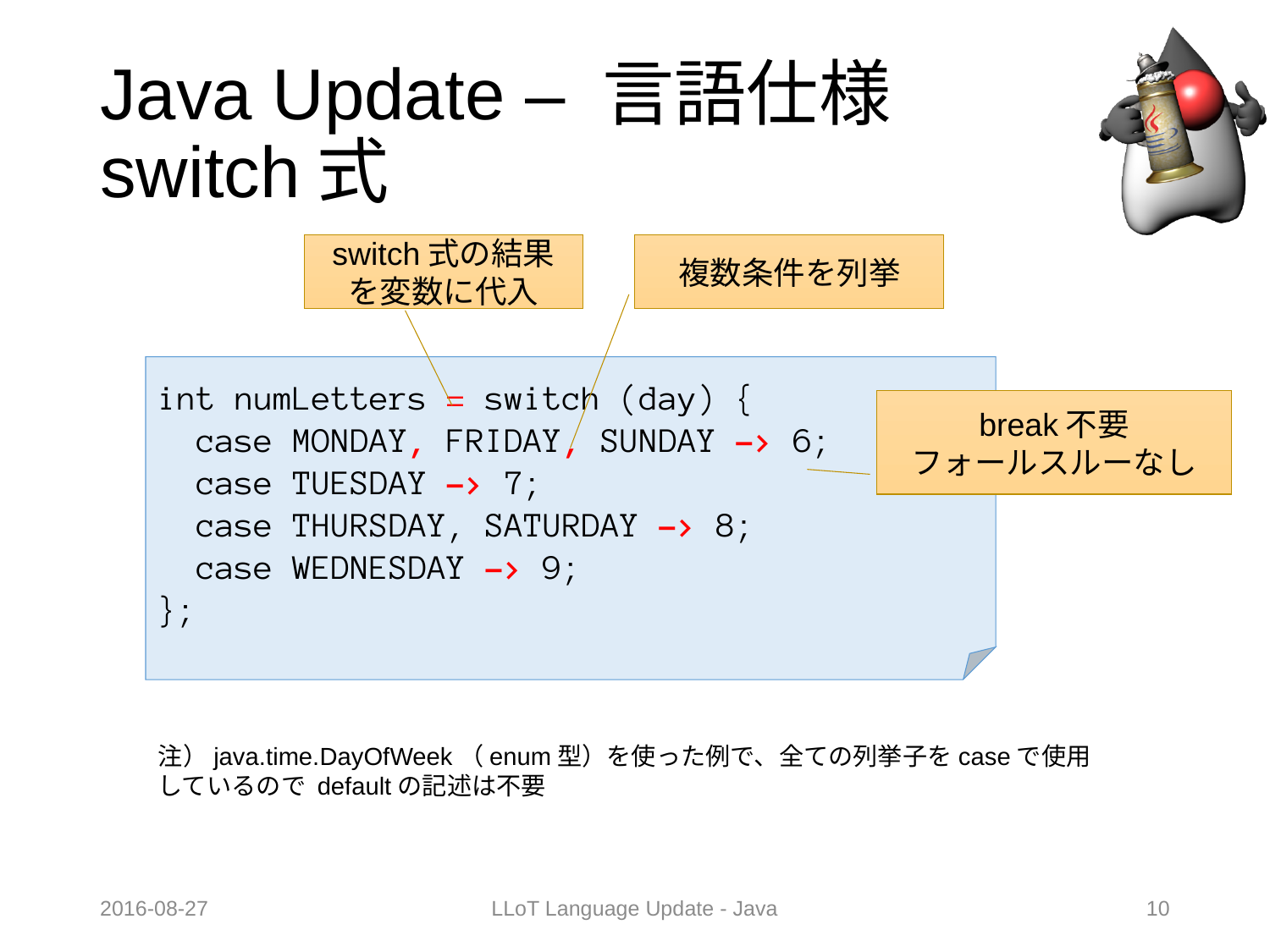

# Java Update – 言語仕様 switch式
switch式の結果を変数に代入
複数条件を列挙
int numLetters = switch (day) {
  case MONDAY, FRIDAY, SUNDAY -> 6;
  case TUESDAY -> 7;
  case THURSDAY, SATURDAY -> 8;
  case WEDNESDAY -> 9;
};
break不要
フォールスルーなし
注）java.time.DayOfWeek（enum型）を使った例で、全ての列挙子をcaseで使用しているので defaultの記述は不要
2016-08-27
LLoT Language Update - Java
10